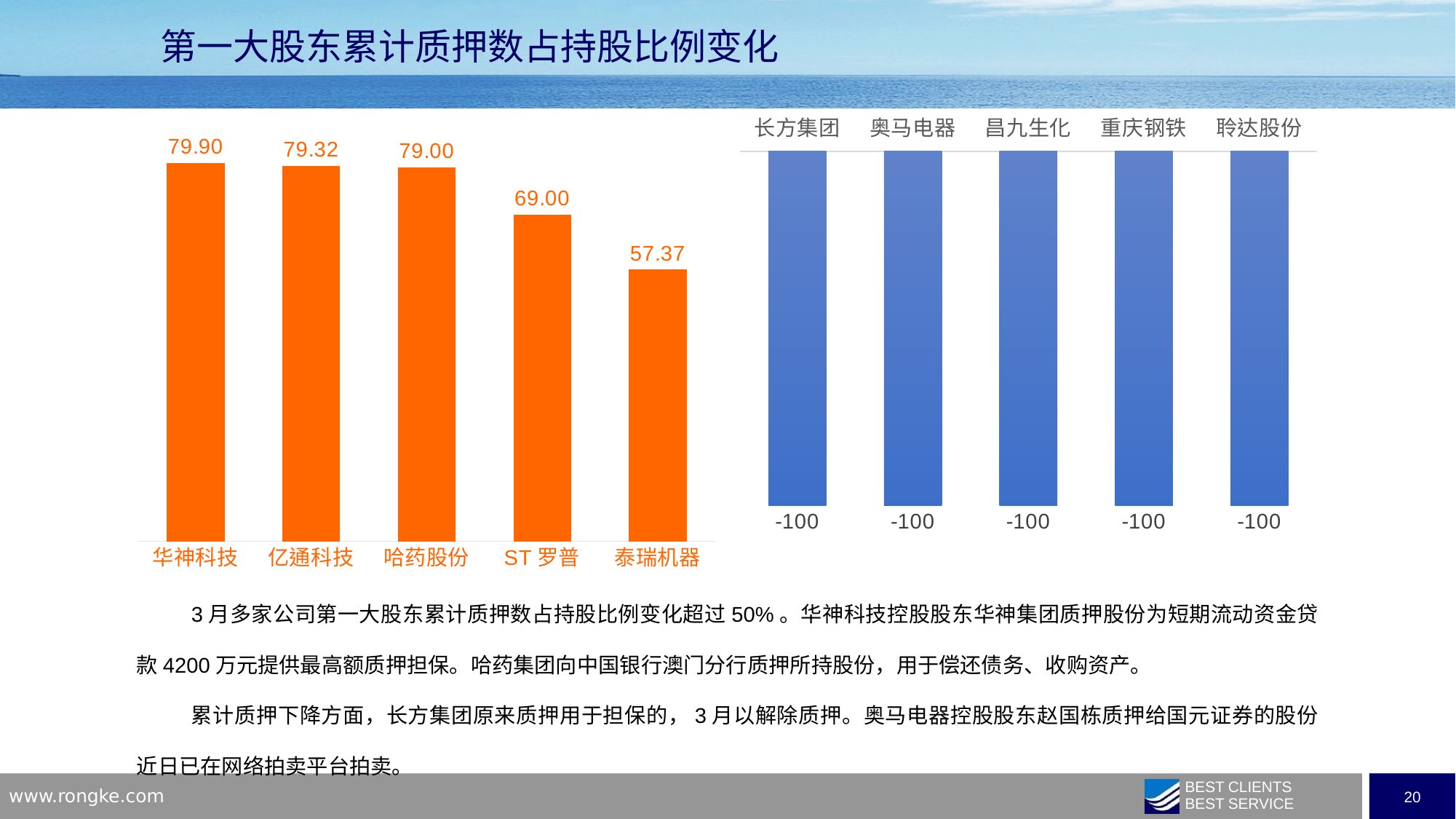

第一大股东累计质押数占持股比例变化

### Chart

| Category |  |
|---|---|
| 华神科技 | 79.9 |
| 亿通科技 | 79.3192 |
| 哈药股份 | 79.0 |
| ST罗普 | 69.0 |
| 泰瑞机器 | 57.3652 |

### Chart

| Category |  |
|---|---|
| 长方集团 | -100.0 |
| 奥马电器 | -100.0 |
| 昌九生化 | -100.0 |
| 重庆钢铁 | -100.0 |
| 聆达股份 | -100.0 |
3月多家公司第一大股东累计质押数占持股比例变化超过50%。华神科技控股股东华神集团质押股份为短期流动资金贷款4200万元提供最高额质押担保。哈药集团向中国银行澳门分行质押所持股份，用于偿还债务、收购资产。
累计质押下降方面，长方集团原来质押用于担保的，3月以解除质押。奥马电器控股股东赵国栋质押给国元证券的股份近日已在网络拍卖平台拍卖。